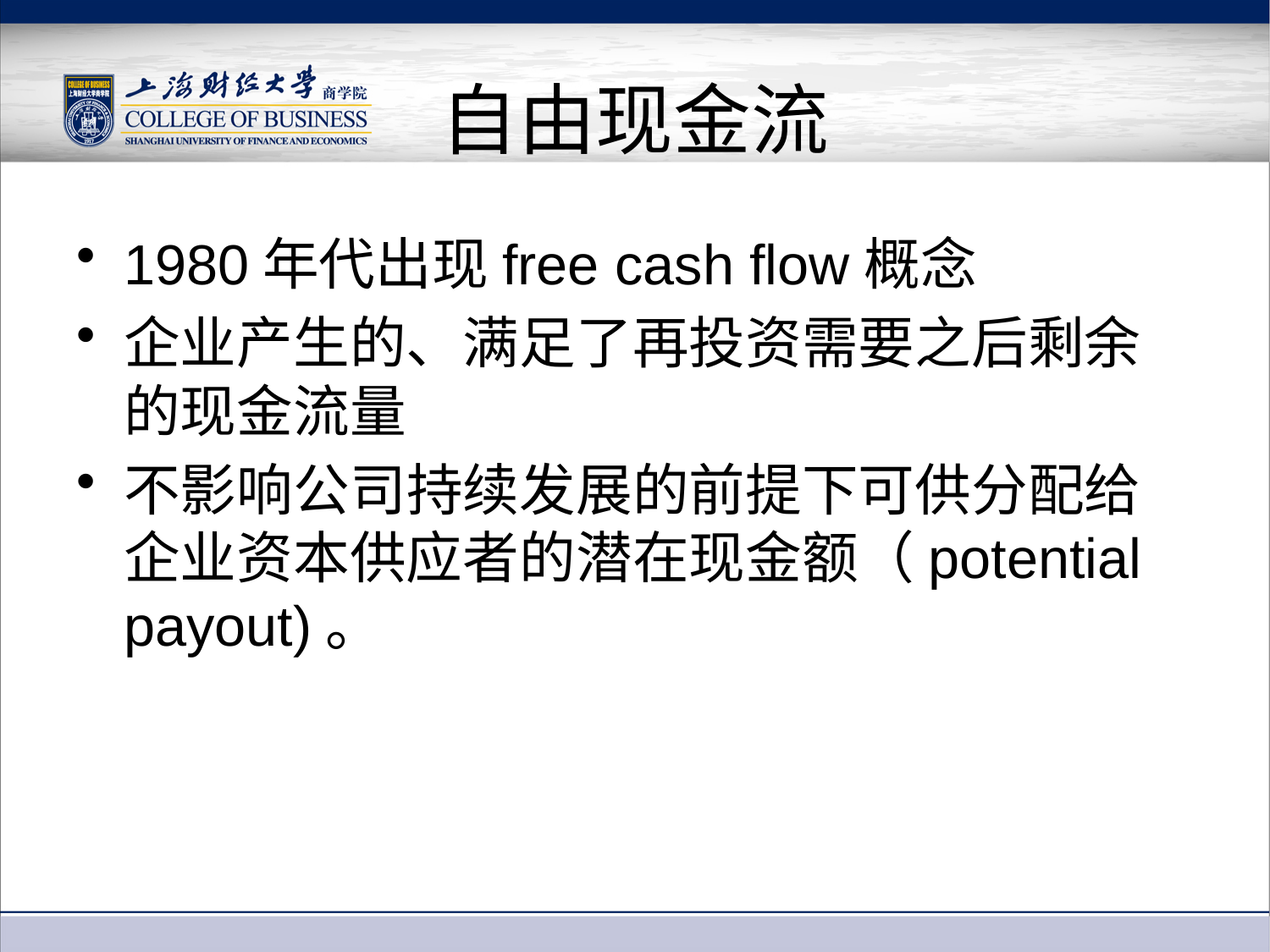

# 自由现金流
1980年代出现free cash flow概念
企业产生的、满足了再投资需要之后剩余的现金流量
不影响公司持续发展的前提下可供分配给企业资本供应者的潜在现金额（potential payout)。